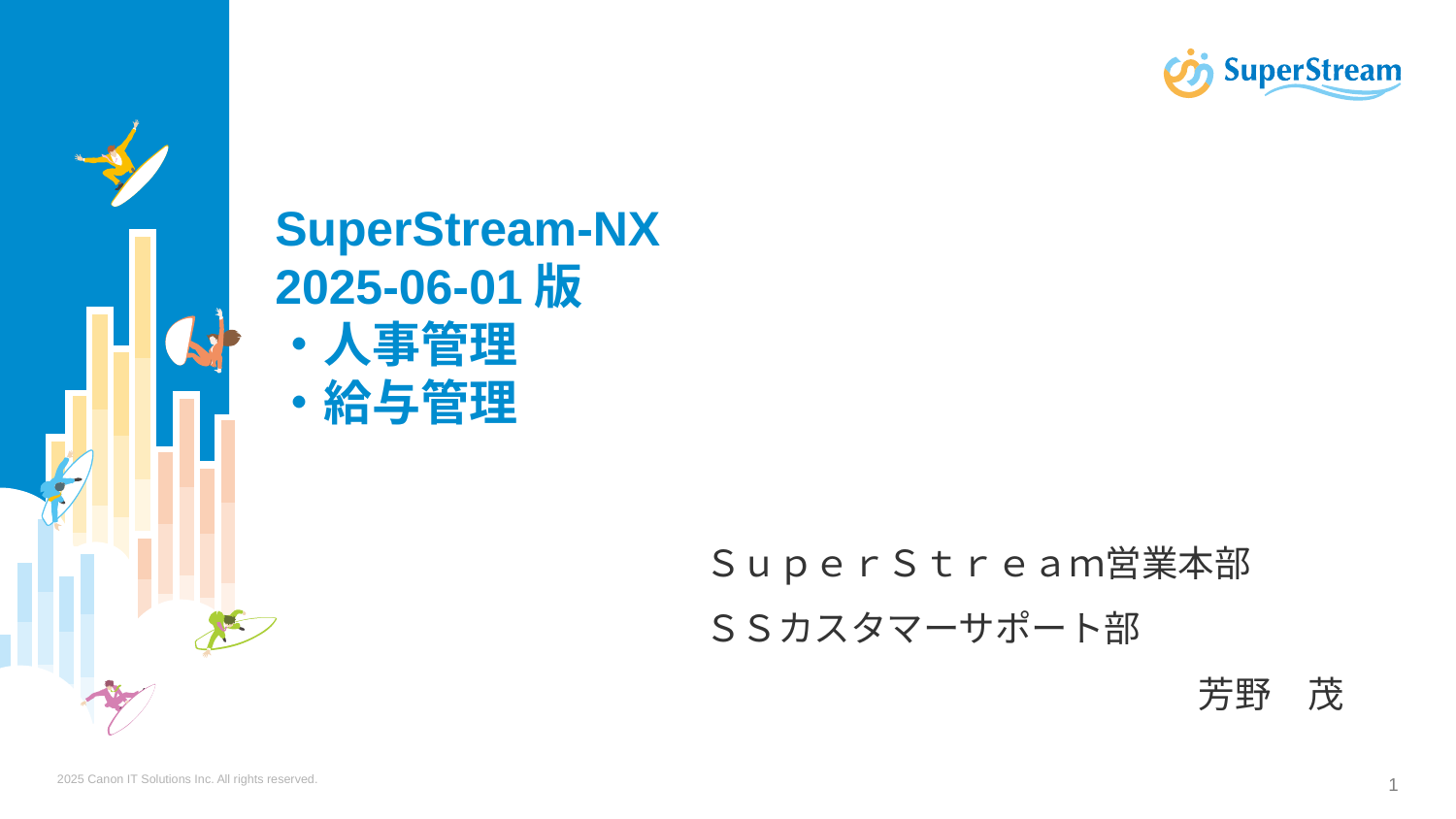

SuperStream-NX
2025-06-01版
・人事管理
・給与管理

ＳｕｐｅｒＳｔｒｅａｍ営業本部
ＳＳカスタマーサポート部
芳野　茂
2025 Canon IT Solutions Inc. All rights reserved.
1